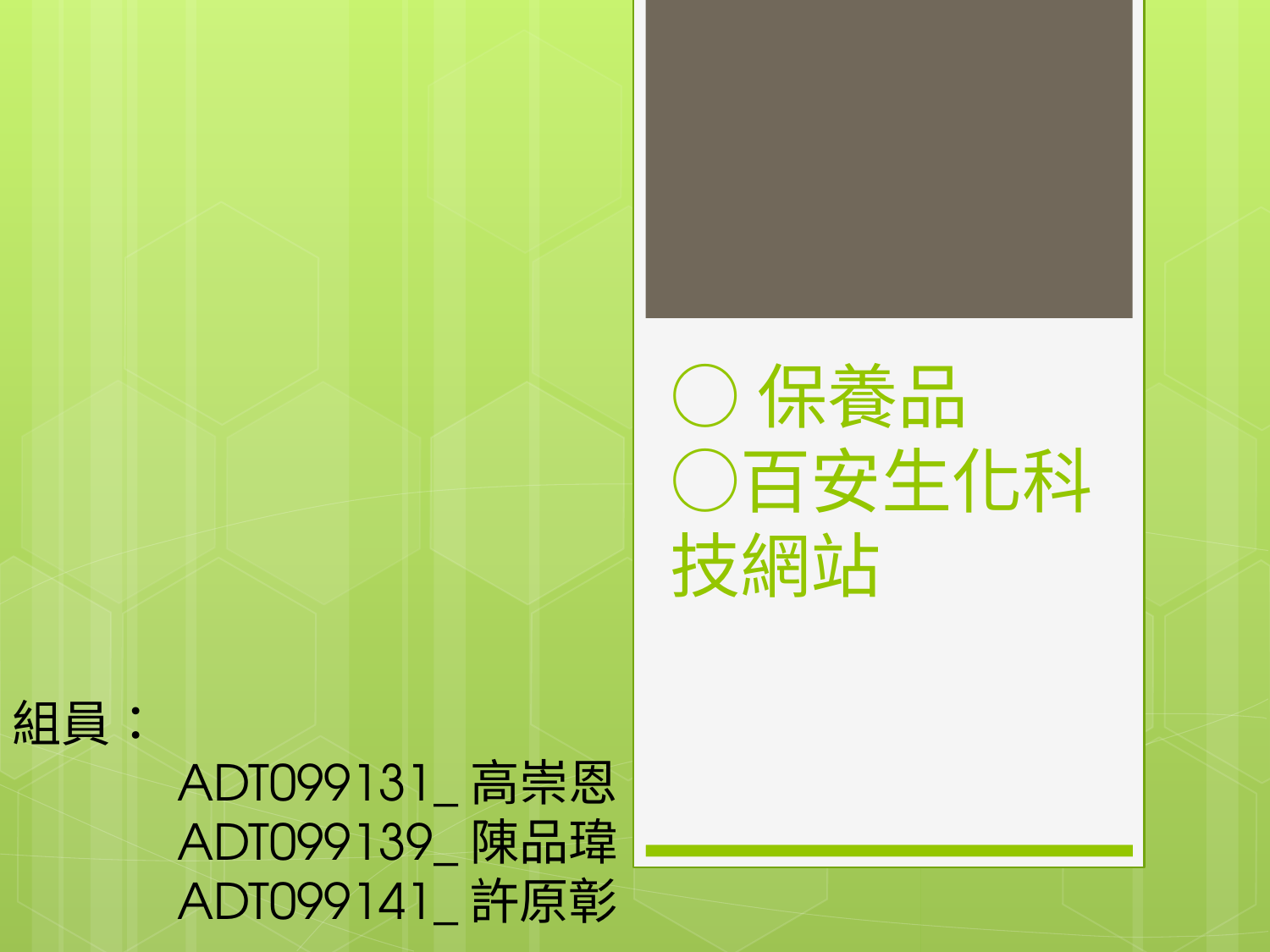

# ○保養品 ○百安生化科技網站
組員：
            ADT099131_高崇恩
            ADT099139_陳品瑋
            ADT099141_許原彰